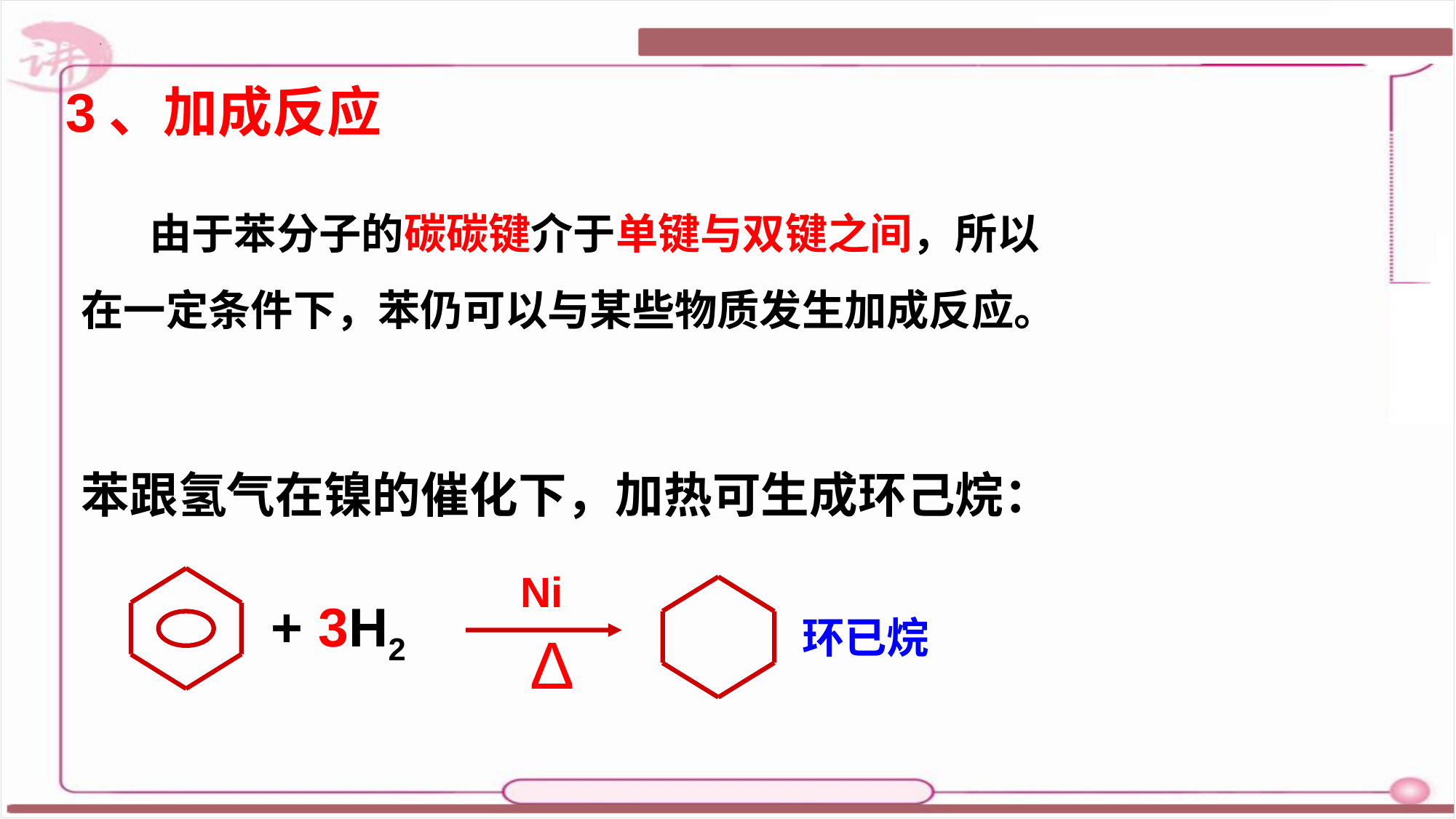

3、加成反应
      由于苯分子的碳碳键介于单键与双键之间，所以在一定条件下，苯仍可以与某些物质发生加成反应。
苯跟氢气在镍的催化下，加热可生成环己烷：
Ni

+ 3H2
Δ

环已烷